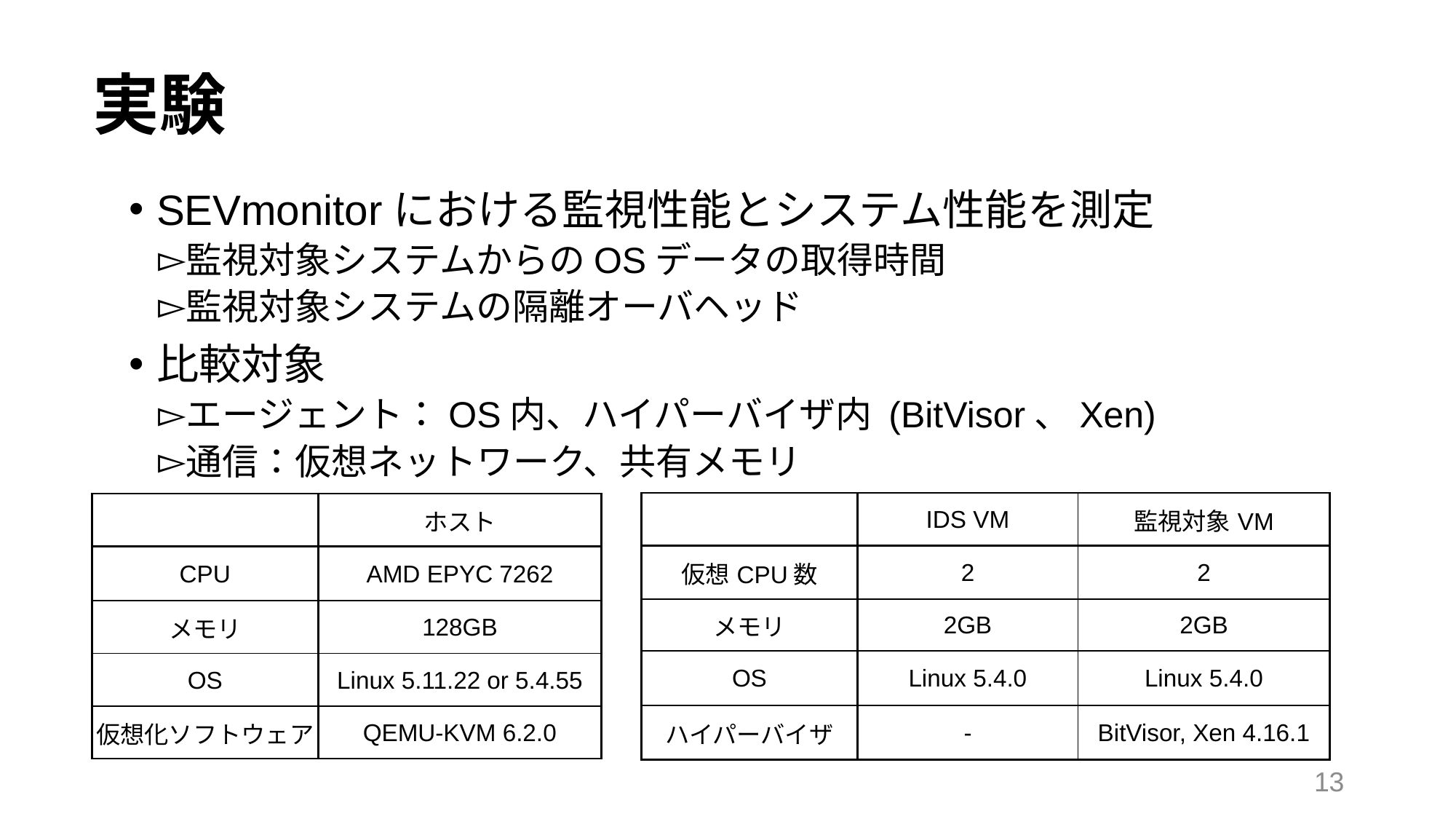

# 実験
SEVmonitorにおける監視性能とシステム性能を測定
監視対象システムからのOSデータの取得時間
監視対象システムの隔離オーバヘッド
比較対象
エージェント：OS内、ハイパーバイザ内 (BitVisor、Xen)
通信：仮想ネットワーク、共有メモリ
|  | IDS VM | 監視対象VM |
| --- | --- | --- |
| 仮想CPU数 | 2 | 2 |
| メモリ | 2GB | 2GB |
| OS | Linux 5.4.0 | Linux 5.4.0 |
| ハイパーバイザ | - | BitVisor, Xen 4.16.1 |
|  | ホスト |
| --- | --- |
| CPU | AMD EPYC 7262 |
| メモリ | 128GB |
| OS | Linux 5.11.22 or 5.4.55 |
| 仮想化ソフトウェア | QEMU-KVM 6.2.0 |
13